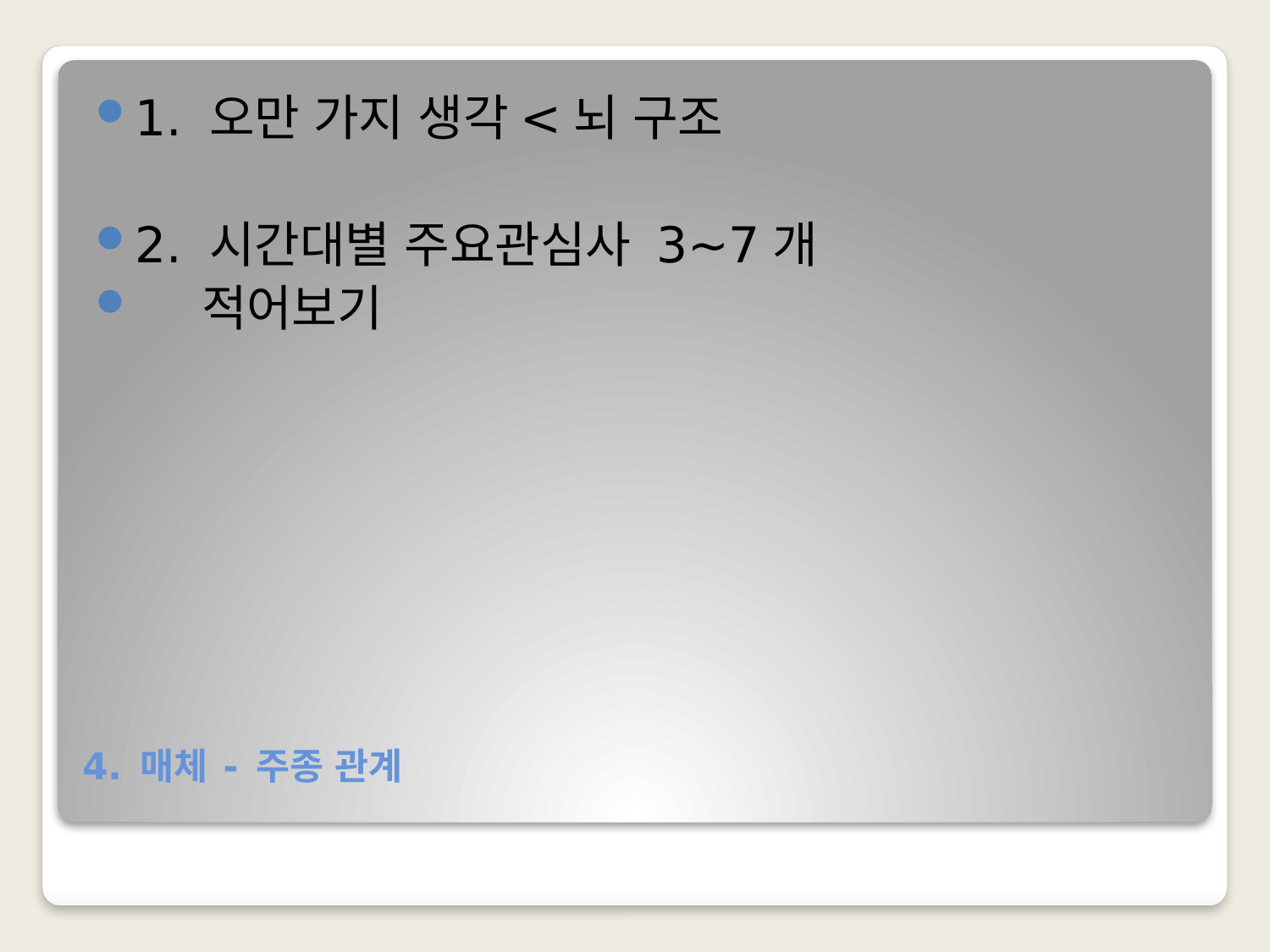

1. 오만 가지 생각<뇌 구조

2. 시간대별 주요관심사 3~7개
    적어보기
# 4. 매체 - 주종 관계